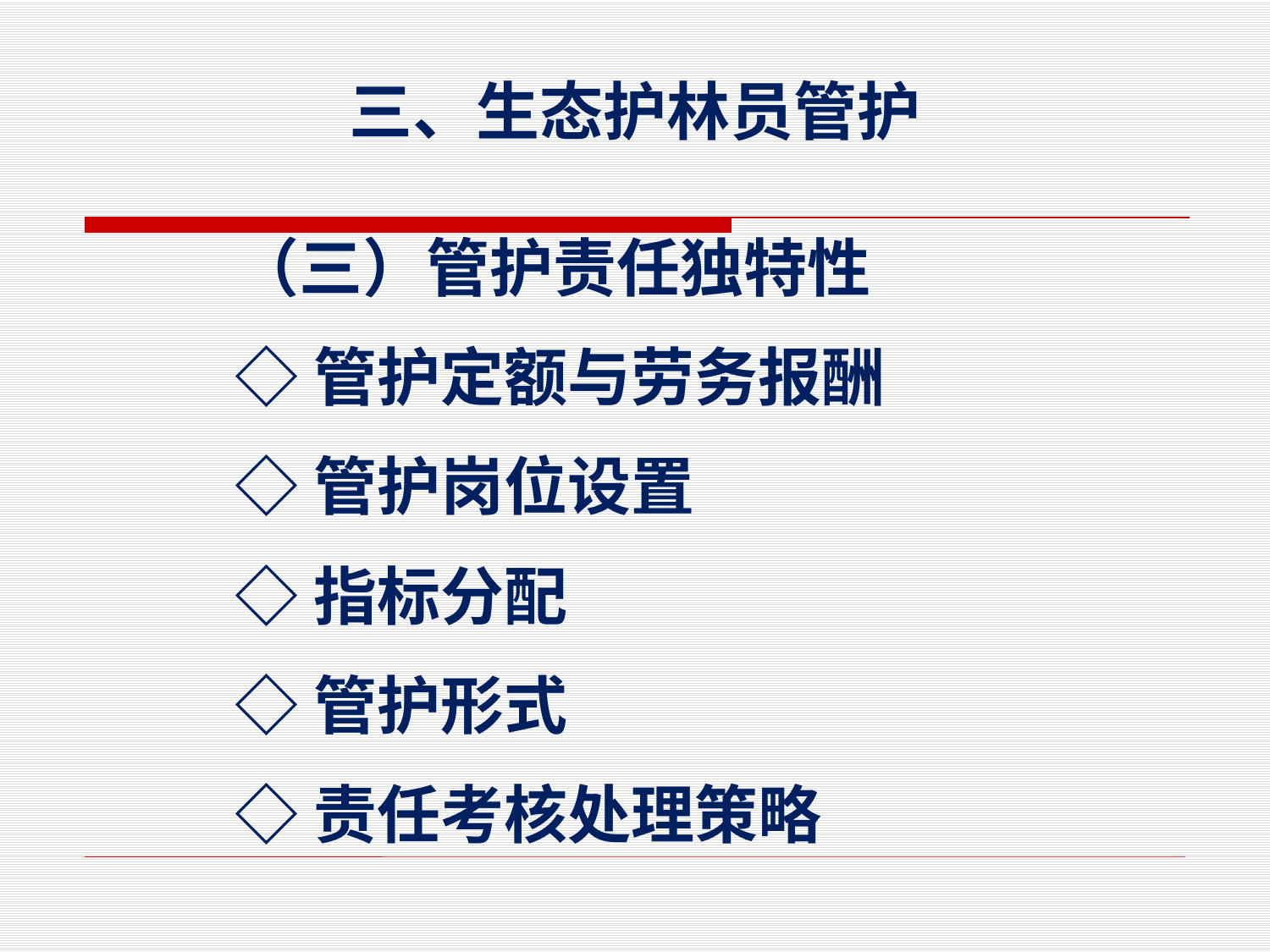

# 三、生态护林员管护
         （三）管护责任独特性

          ◇管护定额与劳务报酬

          ◇管护岗位设置

          ◇指标分配

          ◇管护形式

          ◇责任考核处理策略